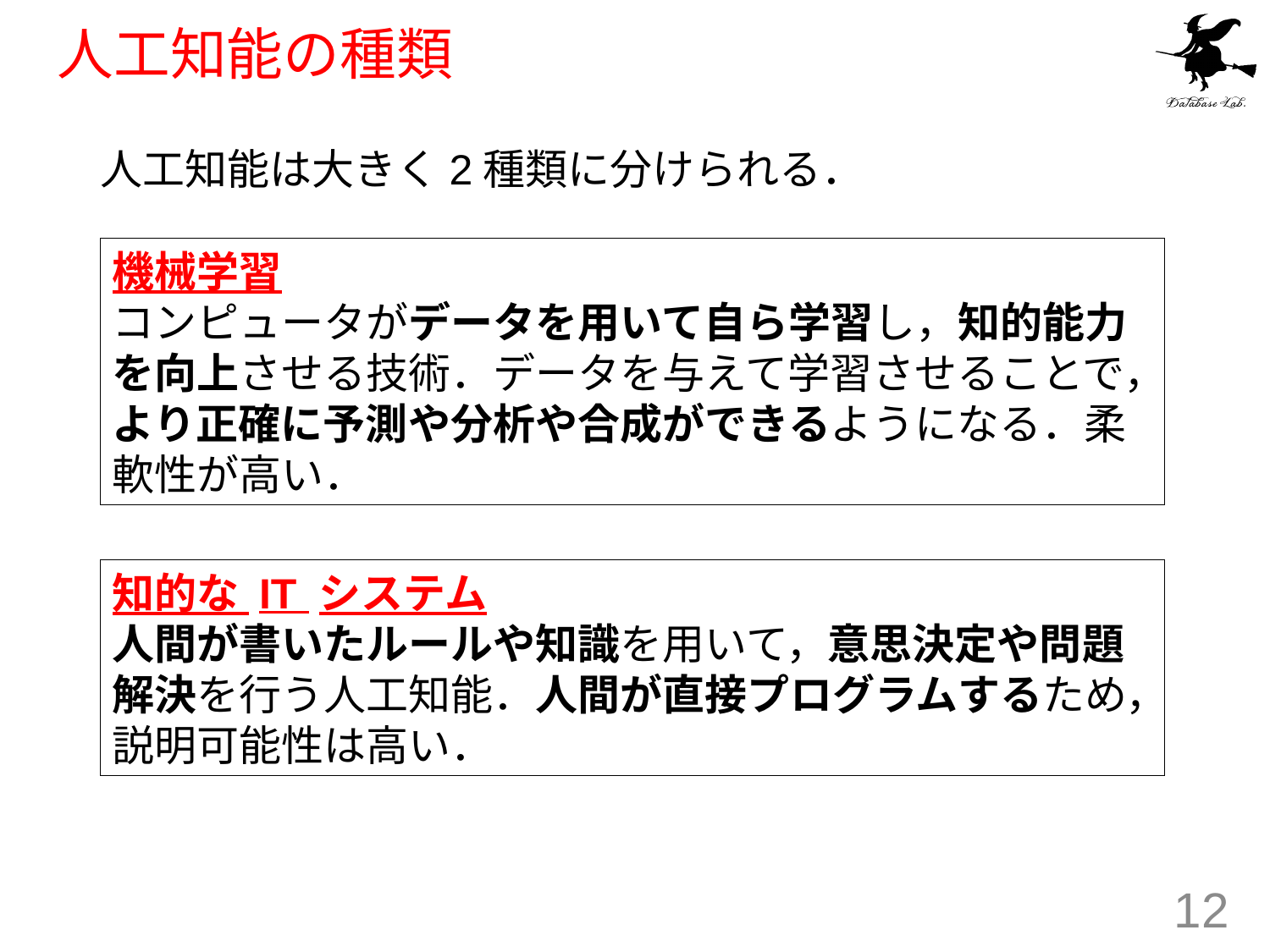

# 人工知能の種類
人工知能は大きく2種類に分けられる．
機械学習
コンピュータがデータを用いて自ら学習し，知的能力を向上させる技術．データを与えて学習させることで，より正確に予測や分析や合成ができるようになる．柔軟性が高い．
知的な IT システム
人間が書いたルールや知識を用いて，意思決定や問題解決を行う人工知能．人間が直接プログラムするため，説明可能性は高い．
12